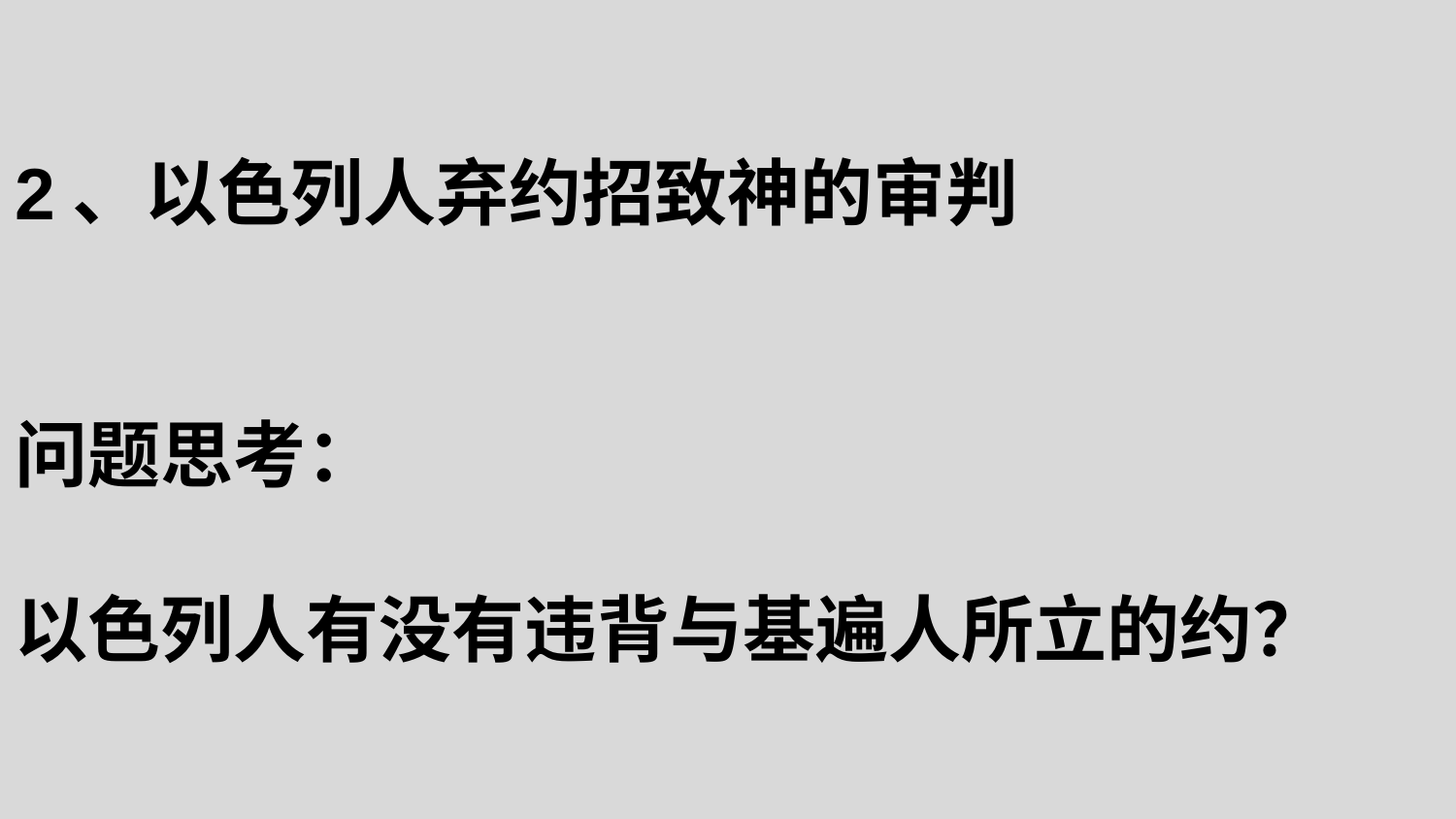

# 2、以色列人弃约招致神的审判 问题思考： 以色列人有没有违背与基遍人所立的约？